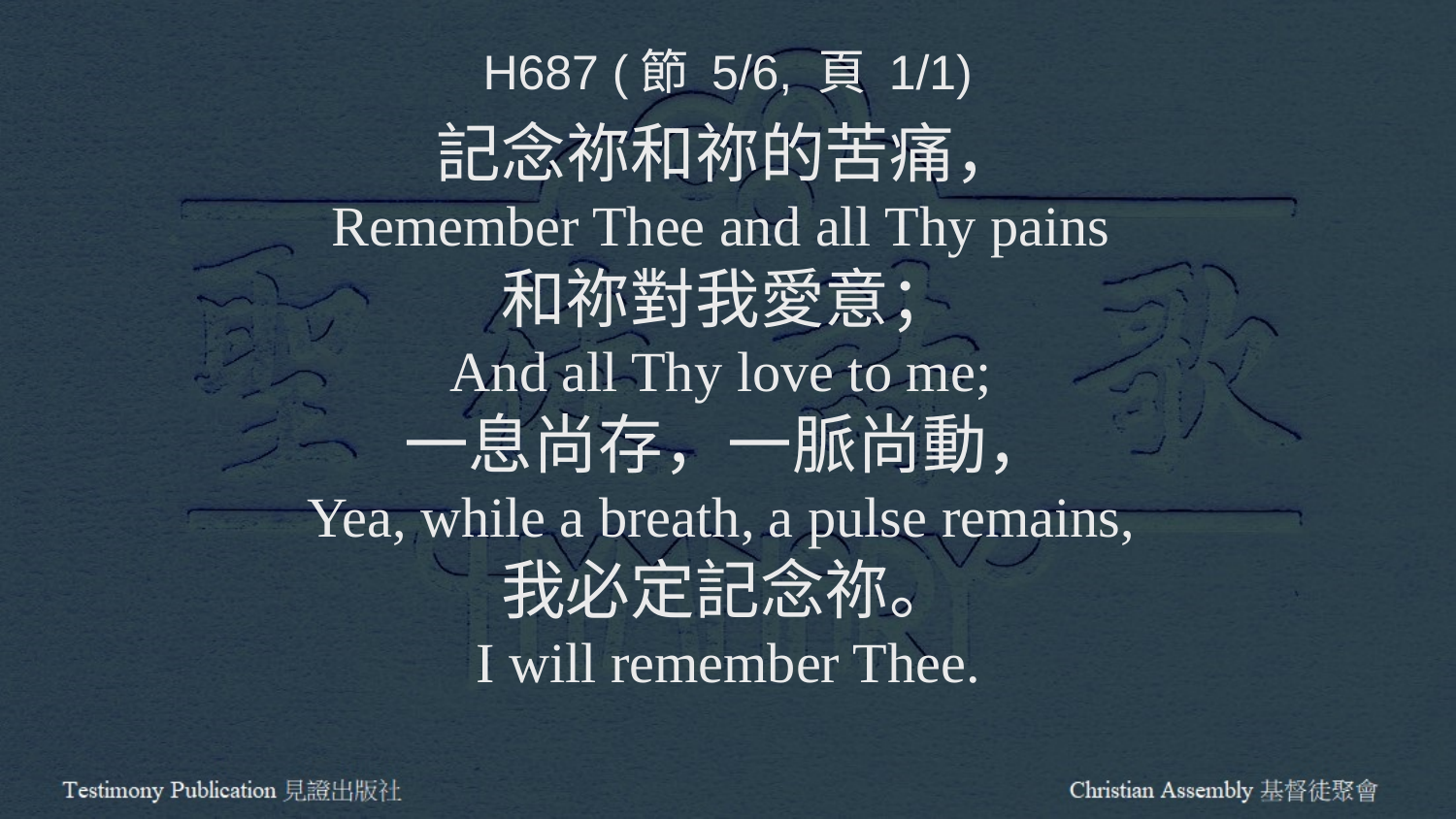

H687 (節 5/6, 頁 1/1)
記念祢和祢的苦痛，
Remember Thee and all Thy pains
和祢對我愛意；
And all Thy love to me;
一息尚存，一脈尚動，
Yea, while a breath, a pulse remains,
我必定記念祢。
I will remember Thee.